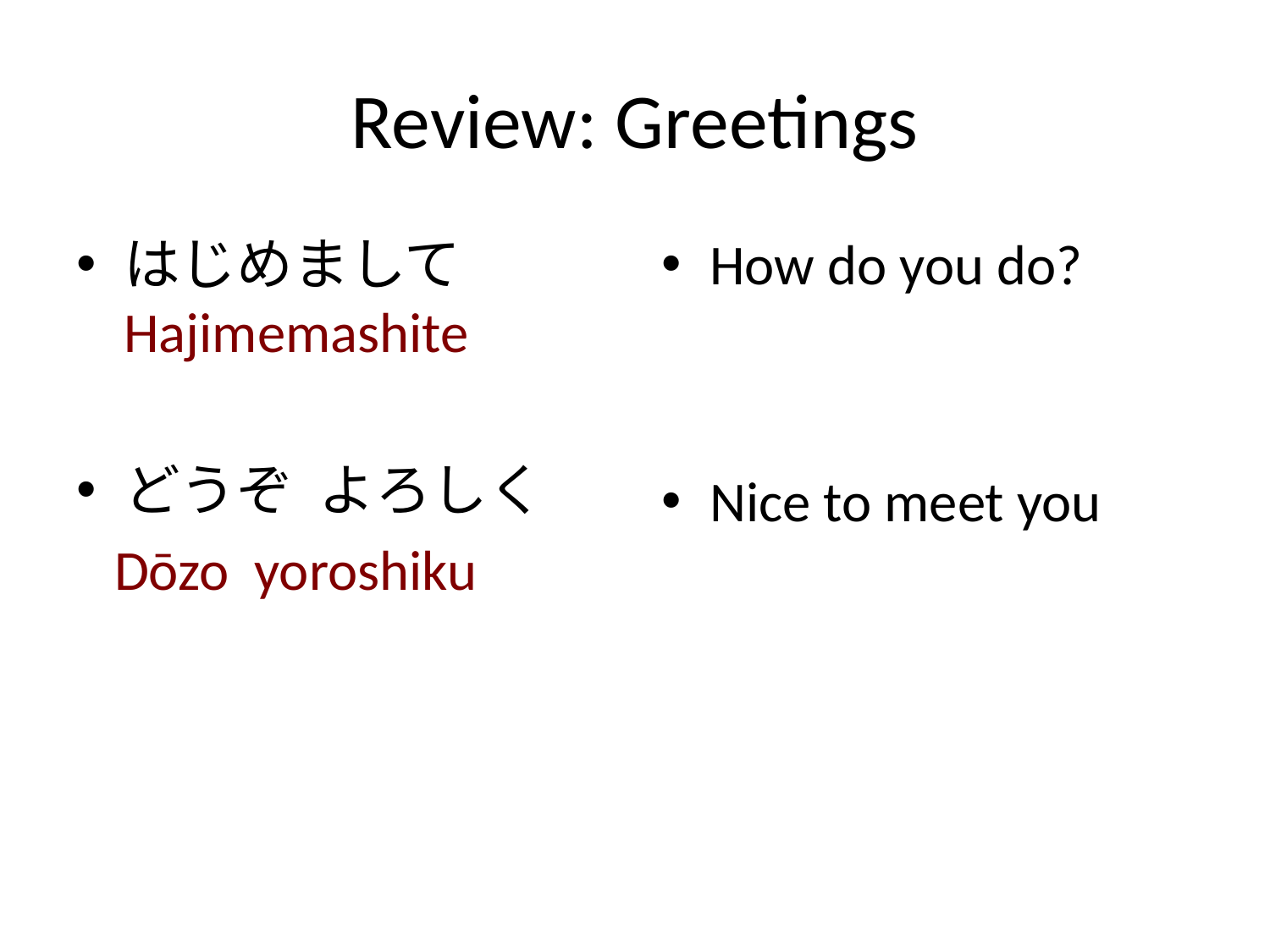

# Review: Greetings
はじめまして    Hajimemashite

どうぞ  よろしく
   Dōzo  yoroshiku
How do you do?

Nice to meet you